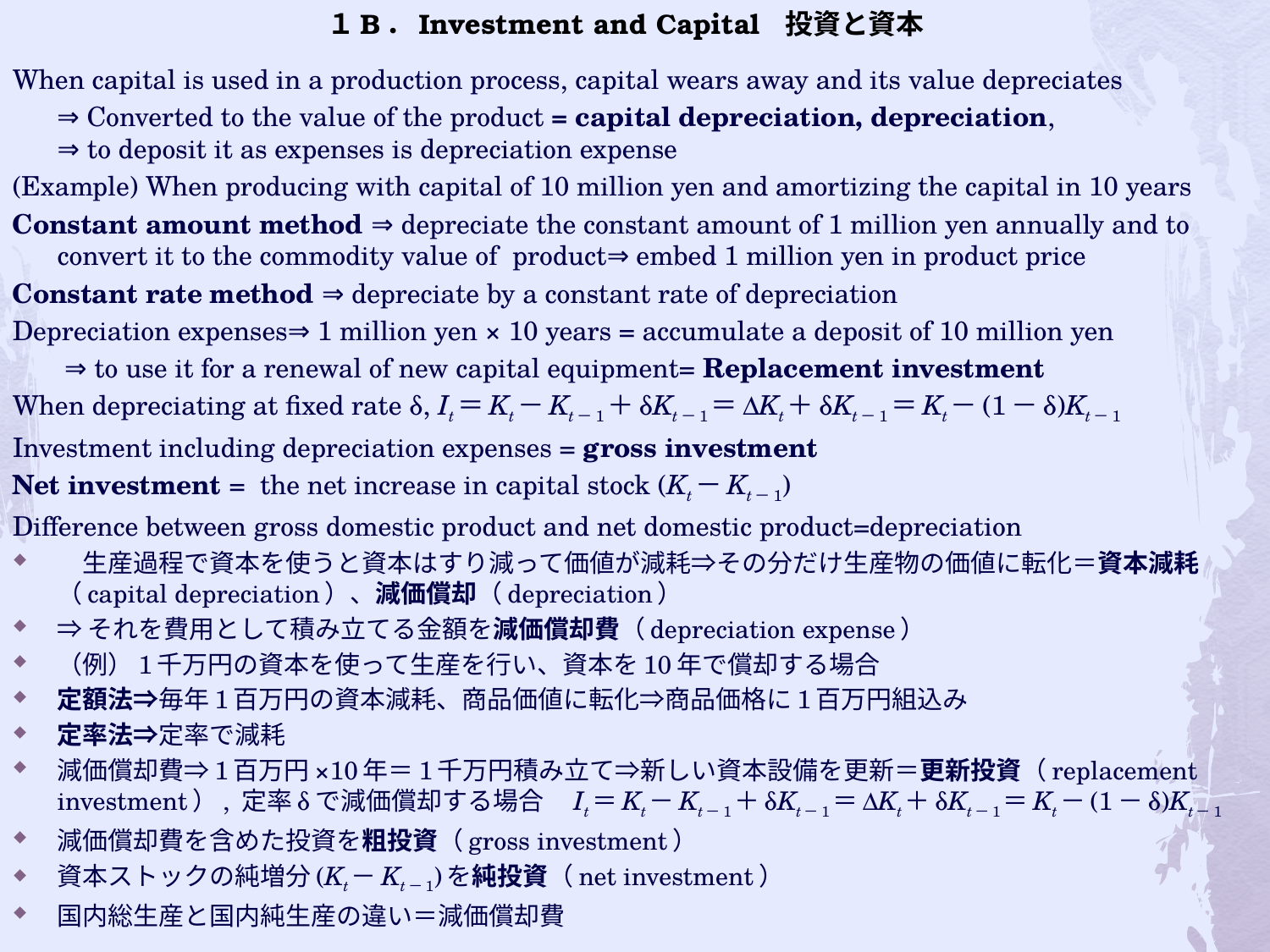

# １B．Investment and Capital  投資と資本
When capital is used in a production process, capital wears away and its value depreciates
      ⇒ Converted to the value of the product = capital depreciation, depreciation,
⇒ to deposit it as expenses is depreciation expense
(Example) When producing with capital of 10 million yen and amortizing the capital in 10 years
Constant amount method ⇒ depreciate the constant amount of 1 million yen annually and to convert it to the commodity value of  product⇒ embed 1 million yen in product price
Constant rate method ⇒ depreciate by a constant rate of depreciation
Depreciation expenses⇒ 1 million yen × 10 years = accumulate a deposit of 10 million yen
       ⇒ to use it for a renewal of new capital equipment= Replacement investment
When depreciating at fixed rate δ, It＝Kt－Kt－1＋δKt－1＝ΔKt＋δKt－1＝Kt－(1－δ)Kt－1
Investment including depreciation expenses = gross investment
Net investment =  the net increase in capital stock (Kt－Kt－1)
Difference between gross domestic product and net domestic product=depreciation
　生産過程で資本を使うと資本はすり減って価値が減耗⇒その分だけ生産物の価値に転化＝資本減耗（capital depreciation）、減価償却（depreciation）
⇒それを費用として積み立てる金額を減価償却費（depreciation expense）
（例）1千万円の資本を使って生産を行い、資本を10年で償却する場合
定額法⇒毎年1百万円の資本減耗、商品価値に転化⇒商品価格に1百万円組込み
定率法⇒定率で減耗
減価償却費⇒1百万円×10年＝1千万円積み立て⇒新しい資本設備を更新＝更新投資（replacement investment）, 定率δで減価償却する場合　It＝Kt－Kt－1＋δKt－1＝ΔKt＋δKt－1＝Kt－(1－δ)Kt－1
減価償却費を含めた投資を粗投資（gross investment）
資本ストックの純増分(Kt－Kt－1)を純投資（net investment）
国内総生産と国内純生産の違い＝減価償却費